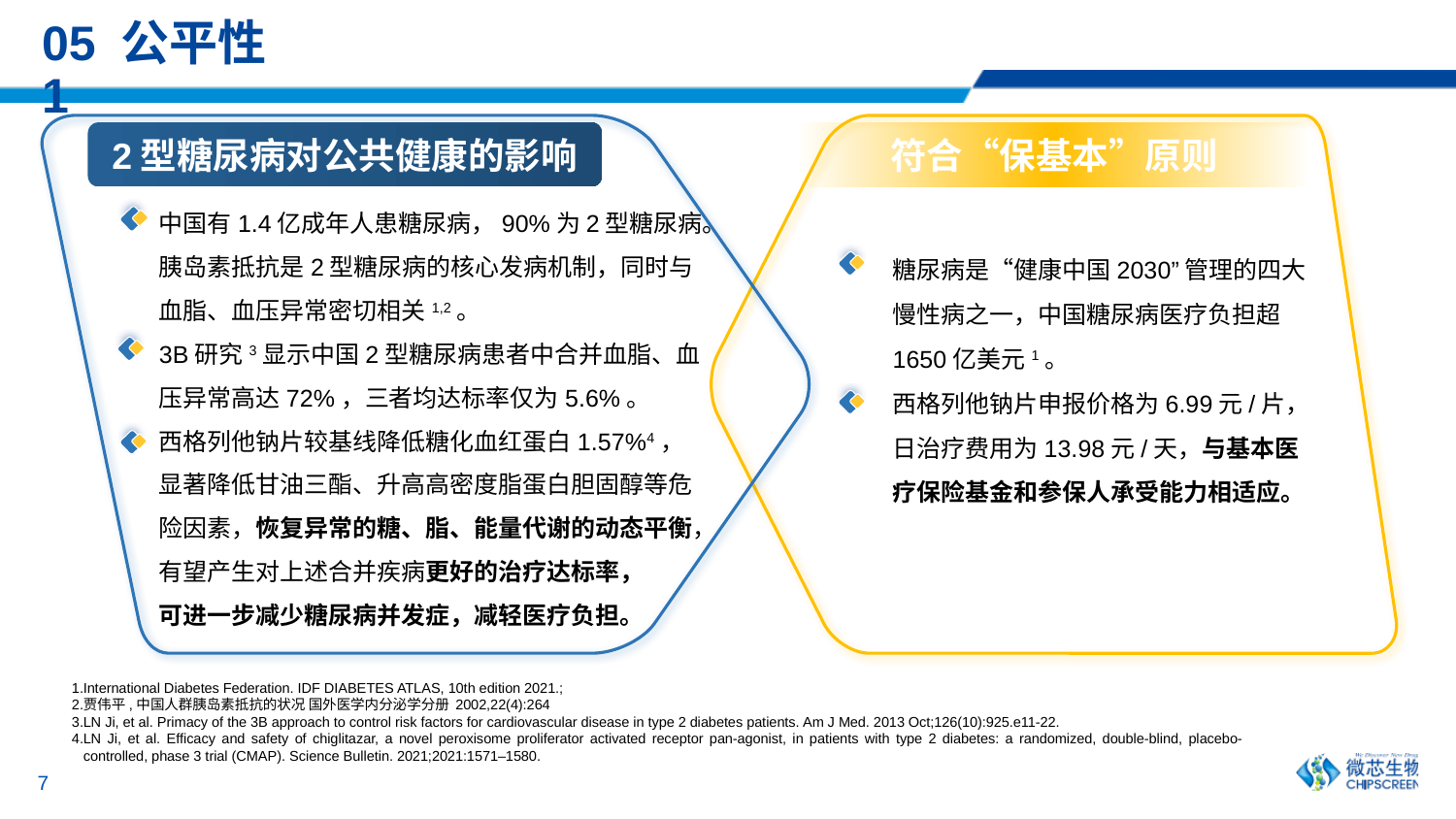

# 05 公平性1

2型糖尿病对公共健康的影响
符合“保基本”原则

中国有1.4亿成年人患糖尿病，90%为2型糖尿病。胰岛素抵抗是2型糖尿病的核心发病机制，同时与血脂、血压异常密切相关1,2。
3B研究3显示中国2型糖尿病患者中合并血脂、血压异常高达72%，三者均达标率仅为5.6%。
西格列他钠片较基线降低糖化血红蛋白1.57%4，显著降低甘油三酯、升高高密度脂蛋白胆固醇等危险因素，恢复异常的糖、脂、能量代谢的动态平衡，有望产生对上述合并疾病更好的治疗达标率，
可进一步减少糖尿病并发症，减轻医疗负担。

糖尿病是“健康中国2030”管理的四大慢性病之一，中国糖尿病医疗负担超1650亿美元1。
西格列他钠片申报价格为6.99元/片，日治疗费用为13.98元/天，与基本医疗保险基金和参保人承受能力相适应。

International Diabetes Federation. IDF DIABETES ATLAS, 10th edition 2021.;
贾伟平,中国人群胰岛素抵抗的状况 国外医学内分泌学分册 2002,22(4):264
LN Ji, et al. Primacy of the 3B approach to control risk factors for cardiovascular disease in type 2 diabetes patients. Am J Med. 2013 Oct;126(10):925.e11-22.
LN Ji, et al. Efficacy and safety of chiglitazar, a novel peroxisome proliferator activated receptor pan-agonist, in patients with type 2 diabetes: a randomized, double-blind, placebo-controlled, phase 3 trial (CMAP). Science Bulletin. 2021;2021:1571–1580.
7